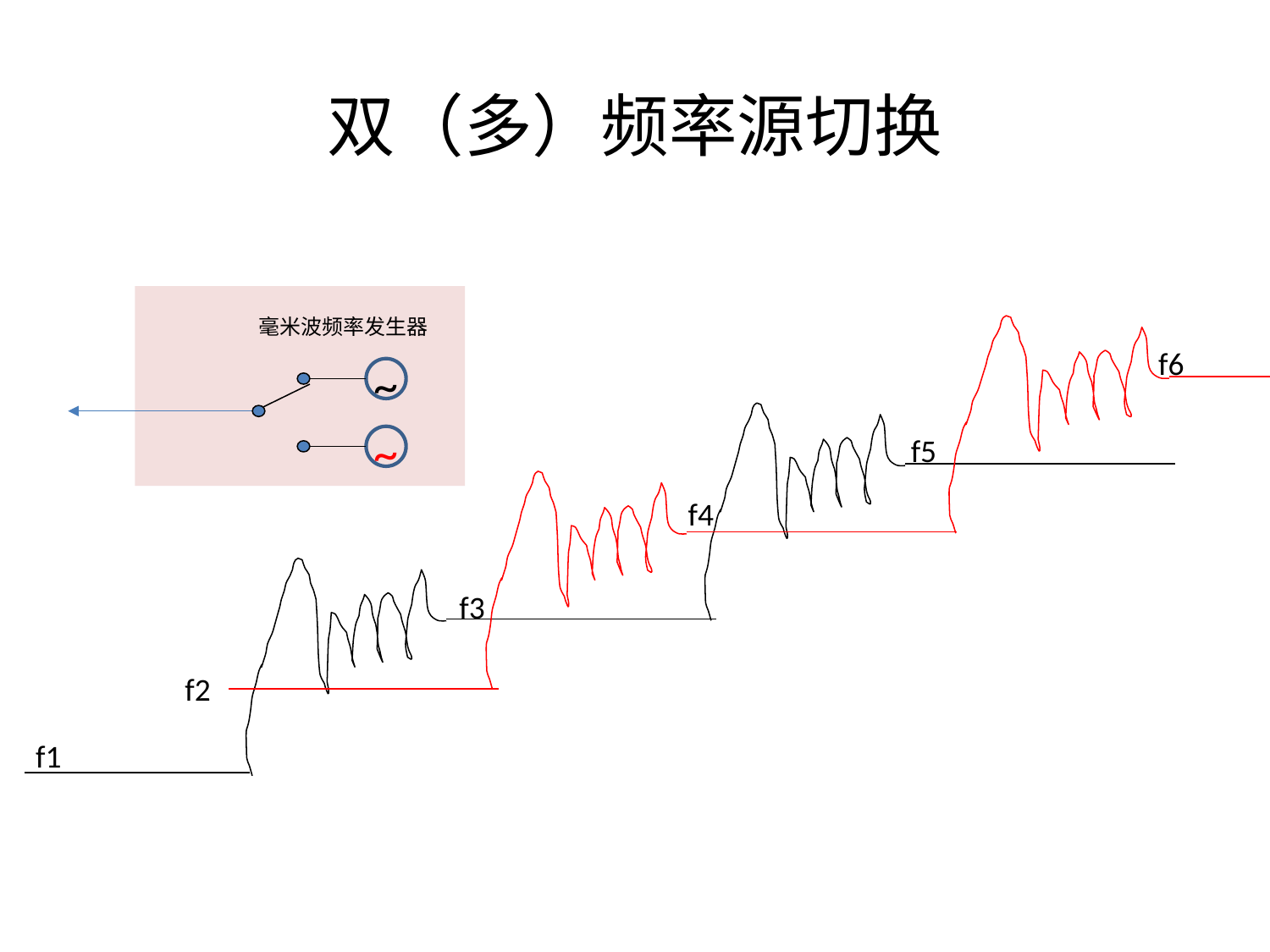

# 双（多）频率源切换

毫米波频率发生器

f6
~

f5
~

f4

f3
f2
f1